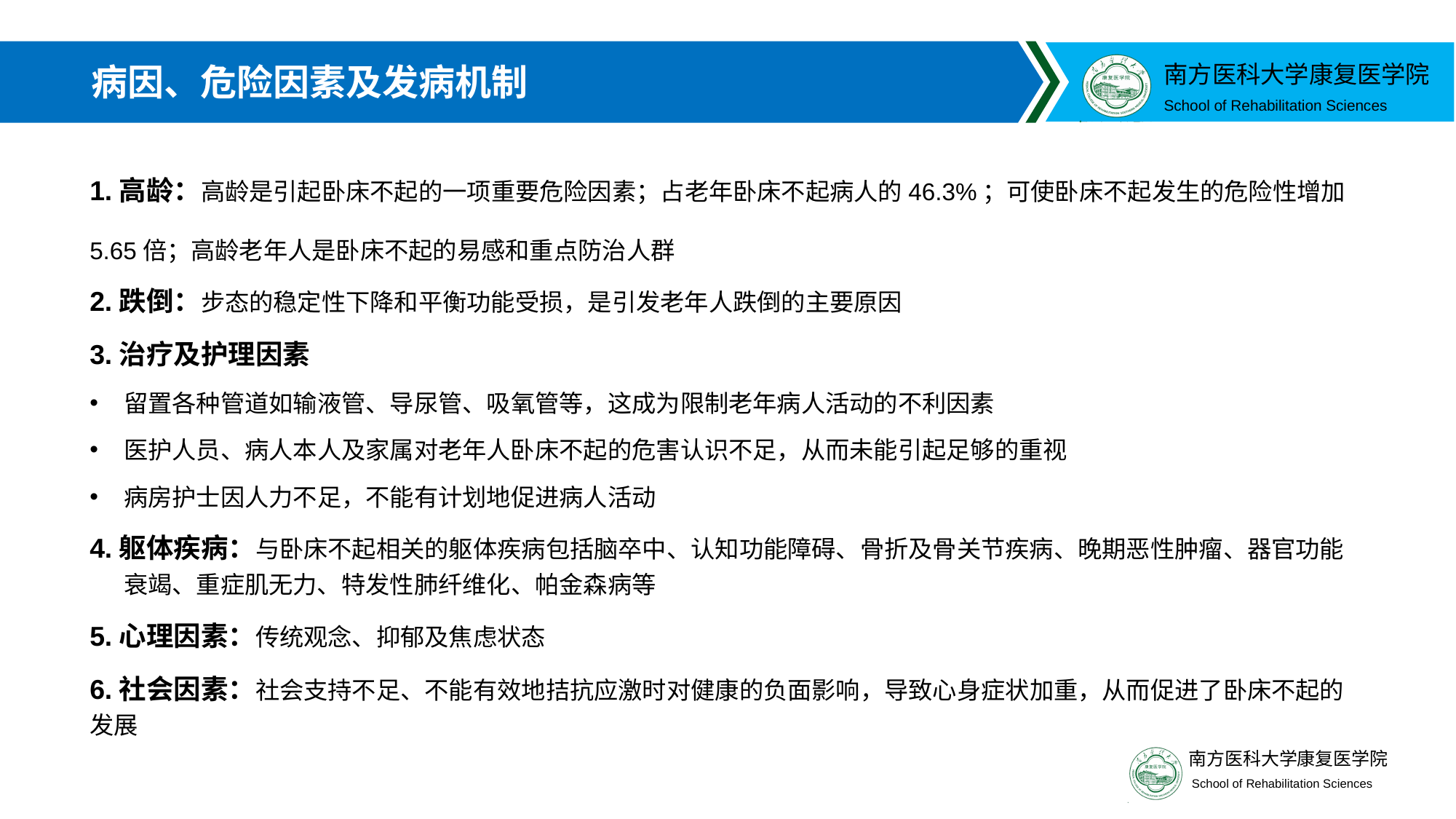

# 病因、危险因素及发病机制
1.高龄：高龄是引起卧床不起的一项重要危险因素；占老年卧床不起病人的46.3%；可使卧床不起发生的危险性增加5.65倍；高龄老年人是卧床不起的易感和重点防治人群
2.跌倒：步态的稳定性下降和平衡功能受损，是引发老年人跌倒的主要原因
3.治疗及护理因素
留置各种管道如输液管、导尿管、吸氧管等，这成为限制老年病人活动的不利因素
医护人员、病人本人及家属对老年人卧床不起的危害认识不足，从而未能引起足够的重视
病房护士因人力不足，不能有计划地促进病人活动
4.躯体疾病：与卧床不起相关的躯体疾病包括脑卒中、认知功能障碍、骨折及骨关节疾病、晚期恶性肿瘤、器官功能衰竭、重症肌无力、特发性肺纤维化、帕金森病等
5.心理因素：传统观念、抑郁及焦虑状态
6.社会因素：社会支持不足、不能有效地拮抗应激时对健康的负面影响，导致心身症状加重，从而促进了卧床不起的发展